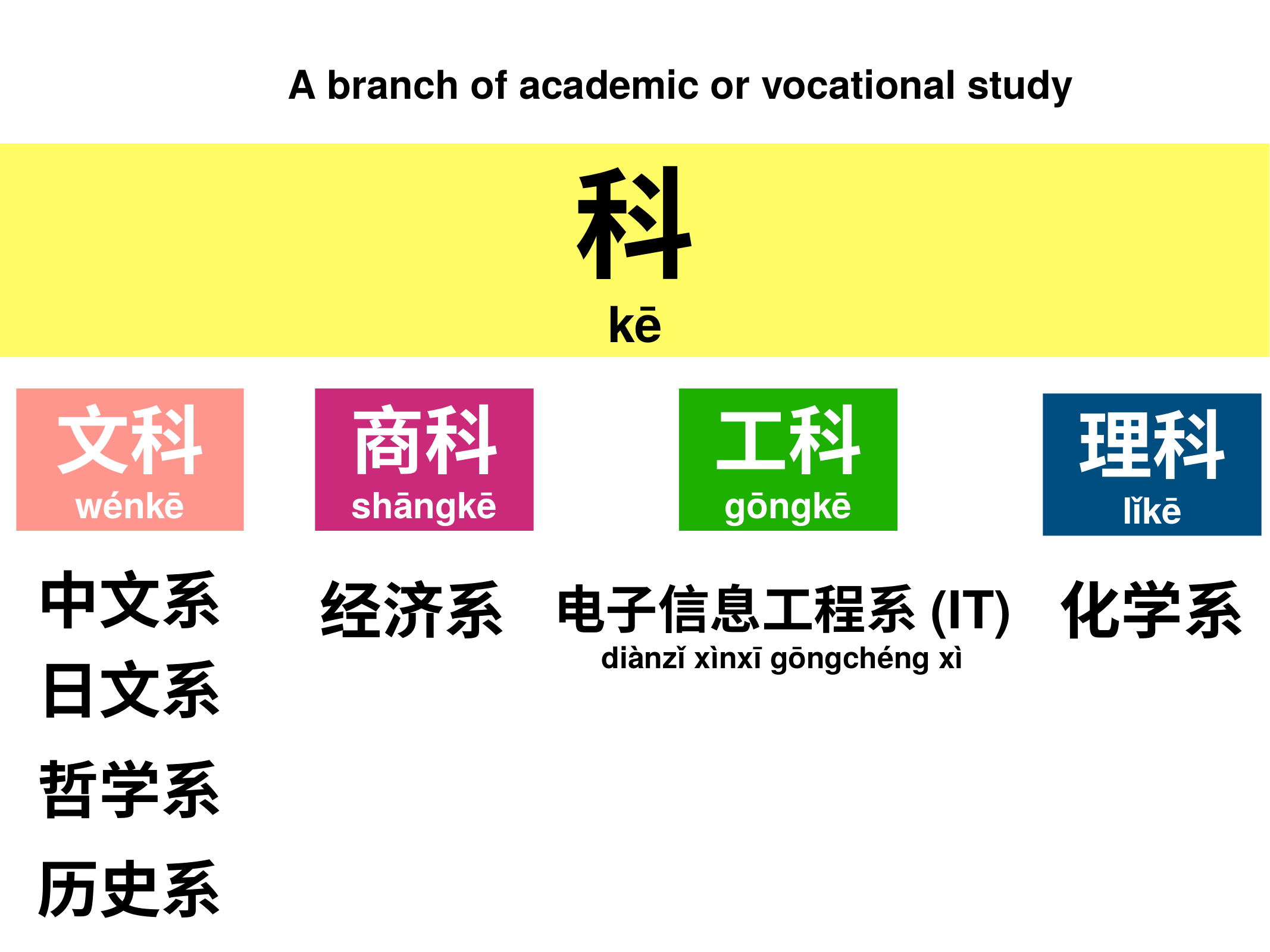

A branch of academic or vocational study
科
kē
文科
wénkē
商科
shāngkē
工科
gōngkē
理科
lǐkē
中文系
经济系
化学系
电子信息工程系(IT)
diànzǐ xìnxī gōngchéng xì
日文系
哲学系
历史系